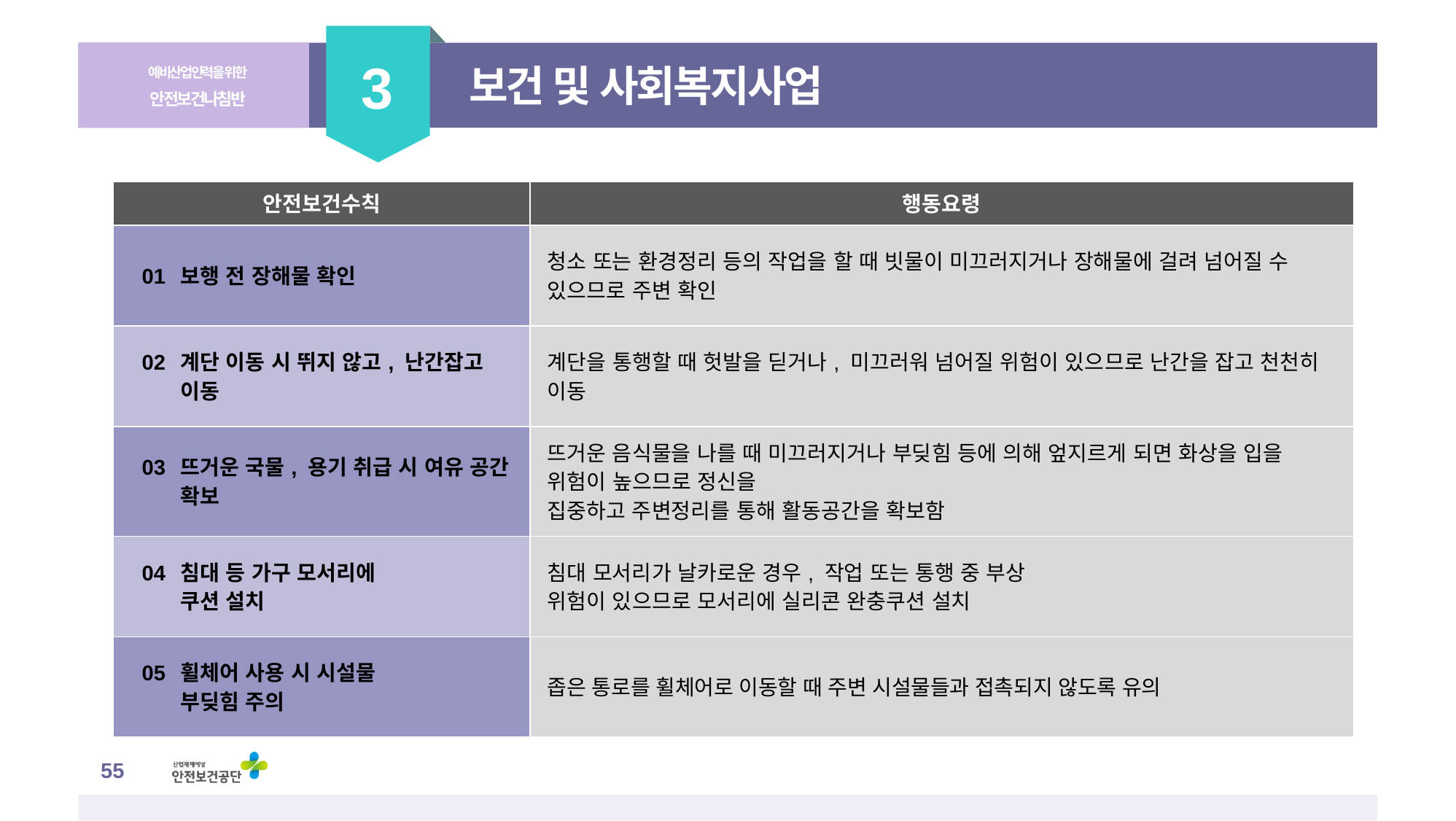

3
예비산업인력을 위한
안전보건나침반
보건 및 사회복지사업
| 안전보건수칙 | 행동요령 |
| --- | --- |
| 01 보행 전 장해물 확인 | 청소 또는 환경정리 등의 작업을 할 때 빗물이 미끄러지거나 장해물에 걸려 넘어질 수 있으므로 주변 확인 |
| 02 계단 이동 시 뛰지 않고, 난간잡고 이동 | 계단을 통행할 때 헛발을 딛거나, 미끄러워 넘어질 위험이 있으므로 난간을 잡고 천천히 이동 |
| 03 뜨거운 국물, 용기 취급 시 여유 공간 확보 | 뜨거운 음식물을 나를 때 미끄러지거나 부딪힘 등에 의해 엎지르게 되면 화상을 입을 위험이 높으므로 정신을 집중하고 주변정리를 통해 활동공간을 확보함 |
| 04 침대 등 가구 모서리에 쿠션 설치 | 침대 모서리가 날카로운 경우, 작업 또는 통행 중 부상 위험이 있으므로 모서리에 실리콘 완충쿠션 설치 |
| 05 휠체어 사용 시 시설물 부딪힘 주의 | 좁은 통로를 휠체어로 이동할 때 주변 시설물들과 접촉되지 않도록 유의 |